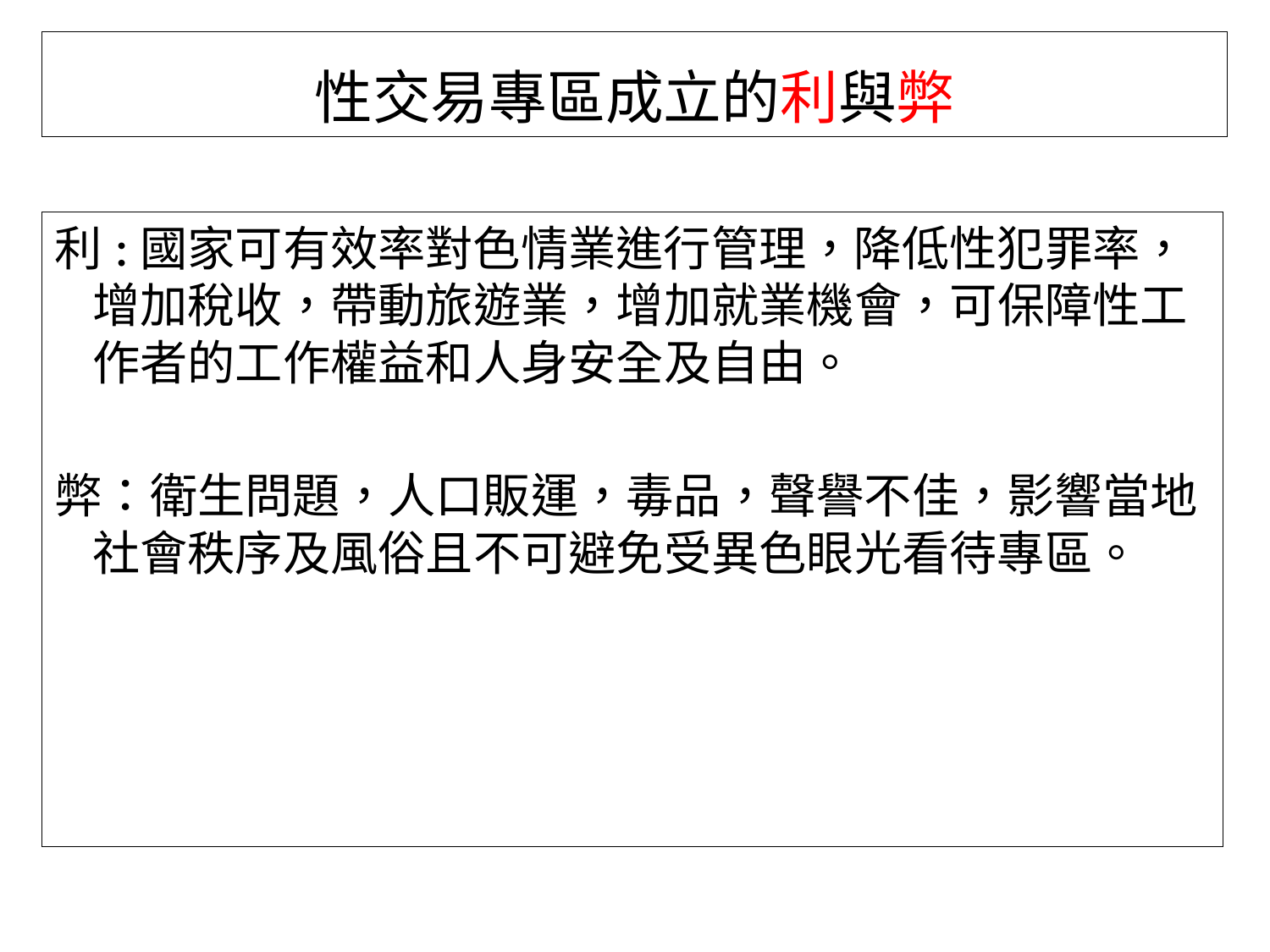

性交易專區成立的利與弊
利:國家可有效率對色情業進行管理，降低性犯罪率，增加稅收，帶動旅遊業，增加就業機會，可保障性工作者的工作權益和人身安全及自由。

弊：衛生問題，人口販運，毒品，聲譽不佳，影響當地社會秩序及風俗且不可避免受異色眼光看待專區。